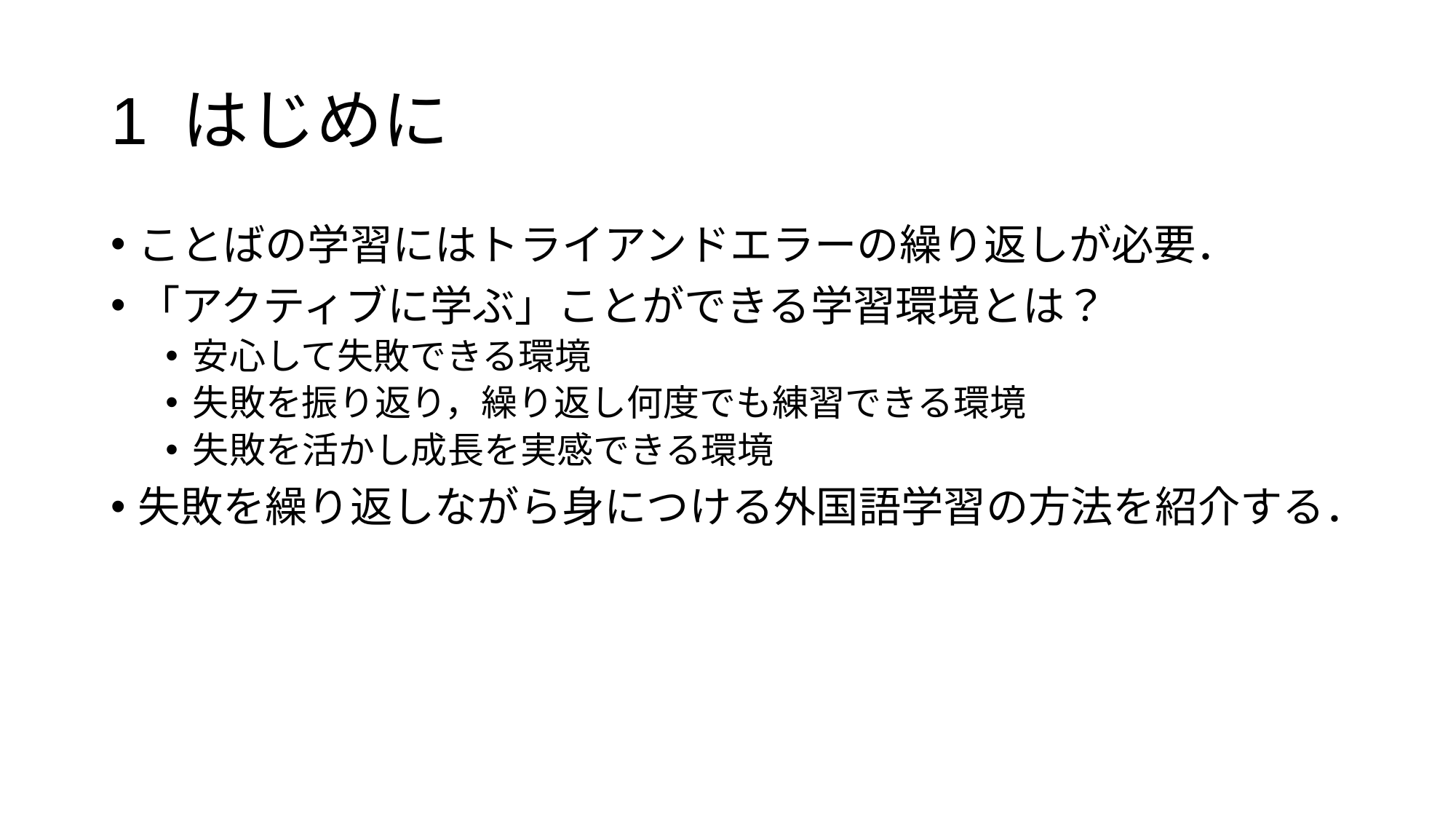

# 1 はじめに
ことばの学習にはトライアンドエラーの繰り返しが必要．
「アクティブに学ぶ」ことができる学習環境とは？
安心して失敗できる環境
失敗を振り返り，繰り返し何度でも練習できる環境
失敗を活かし成長を実感できる環境
失敗を繰り返しながら身につける外国語学習の方法を紹介する．